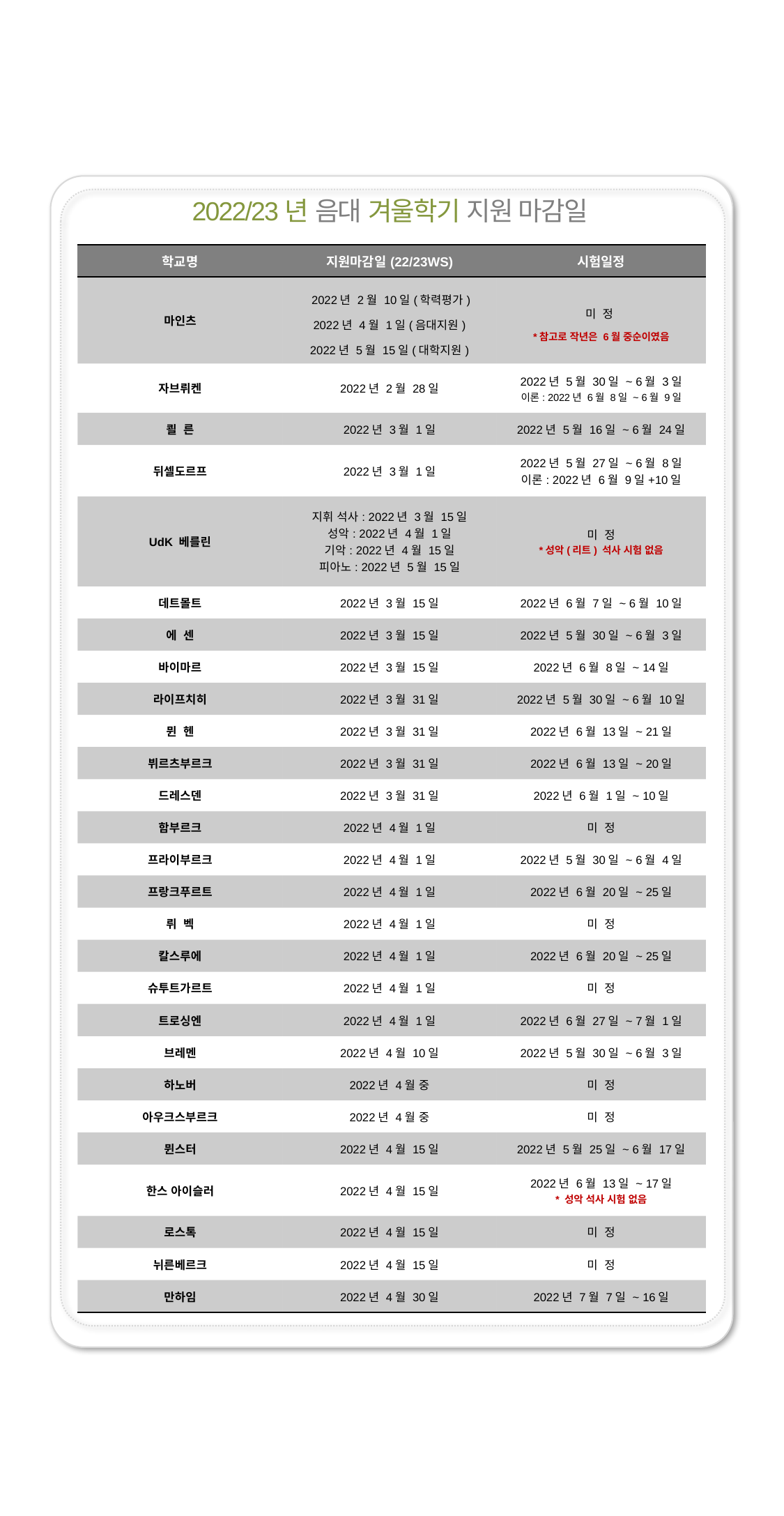

2022/23년 음대 겨울학기 지원 마감일

| 학교명 | 지원마감일(22/23WS) | 시험일정 |
| --- | --- | --- |
| 마인츠 | 2022년 2월 10일(학력평가) 2022년 4월 1일(음대지원) 2022년 5월 15일(대학지원) | 미 정 \*참고로 작년은 6월 중순이였음 |
| 자브뤼켄 | 2022년 2월 28일 | 2022년 5월 30일 ~ 6월 3일 이론: 2022년 6월 8일 ~ 6월 9일 |
| 쾰 른 | 2022년 3월 1일 | 2022년 5월 16일 ~ 6월 24일 |
| 뒤셀도르프 | 2022년 3월 1일 | 2022년 5월 27일 ~ 6월 8일 이론: 2022년 6월 9일+10일 |
| UdK 베를린 | 지휘 석사: 2022년 3월 15일 성악: 2022년 4월 1일 기악: 2022년 4월 15일 피아노: 2022년 5월 15일 | 미 정 \*성악(리트) 석사 시험 없음 |
| 데트몰트 | 2022년 3월 15일 | 2022년 6월 7일 ~ 6월 10일 |
| 에 센 | 2022년 3월 15일 | 2022년 5월 30일 ~ 6월 3일 |
| 바이마르 | 2022년 3월 15일 | 2022년 6월 8일 ~ 14일 |
| 라이프치히 | 2022년 3월 31일 | 2022년 5월 30일 ~ 6월 10일 |
| 뮌 헨 | 2022년 3월 31일 | 2022년 6월 13일 ~ 21일 |
| 뷔르츠부르크 | 2022년 3월 31일 | 2022년 6월 13일 ~ 20일 |
| 드레스덴 | 2022년 3월 31일 | 2022년 6월 1일 ~ 10일 |
| 함부르크 | 2022년 4월 1일 | 미 정 |
| 프라이부르크 | 2022년 4월 1일 | 2022년 5월 30일 ~ 6월 4일 |
| 프랑크푸르트 | 2022년 4월 1일 | 2022년 6월 20일 ~ 25일 |
| 뤼 벡 | 2022년 4월 1일 | 미 정 |
| 칼스루에 | 2022년 4월 1일 | 2022년 6월 20일 ~ 25일 |
| 슈투트가르트 | 2022년 4월 1일 | 미 정 |
| 트로싱엔 | 2022년 4월 1일 | 2022년 6월 27일 ~ 7월 1일 |
| 브레멘 | 2022년 4월 10일 | 2022년 5월 30일 ~ 6월 3일 |
| 하노버 | 2022년 4월 중 | 미 정 |
| 아우크스부르크 | 2022년 4월 중 | 미 정 |
| 뮌스터 | 2022년 4월 15일 | 2022년 5월 25일 ~ 6월 17일 |
| 한스 아이슬러 | 2022년 4월 15일 | 2022년 6월 13일 ~ 17일 \* 성악 석사 시험 없음 |
| 로스톡 | 2022년 4월 15일 | 미 정 |
| 뉘른베르크 | 2022년 4월 15일 | 미 정 |
| 만하임 | 2022년 4월 30일 | 2022년 7월 7일 ~ 16일 |